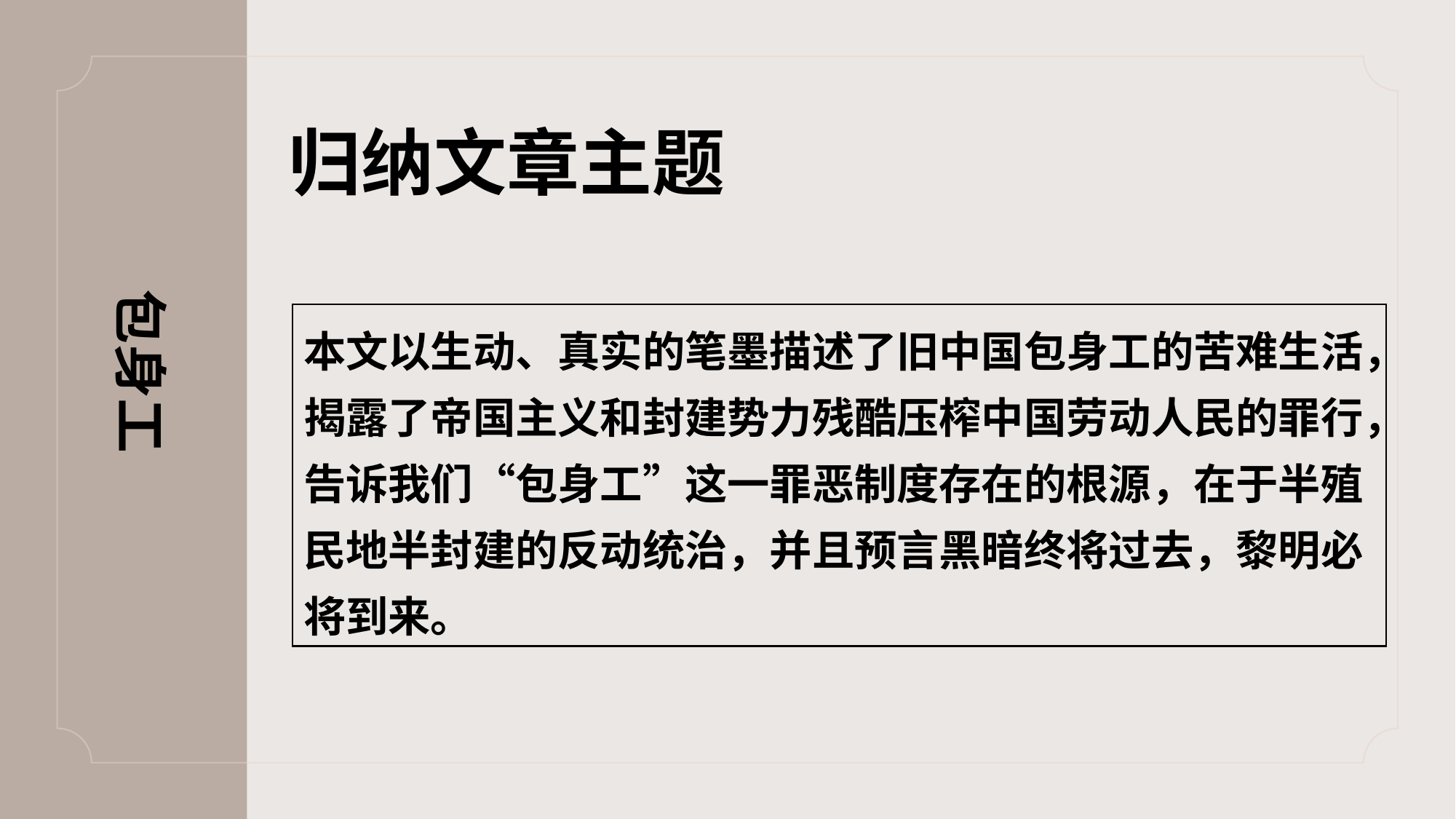

归纳文章主题
包身工
本文以生动、真实的笔墨描述了旧中国包身工的苦难生活，揭露了帝国主义和封建势力残酷压榨中国劳动人民的罪行，告诉我们“包身工”这一罪恶制度存在的根源，在于半殖民地半封建的反动统治，并且预言黑暗终将过去，黎明必将到来。